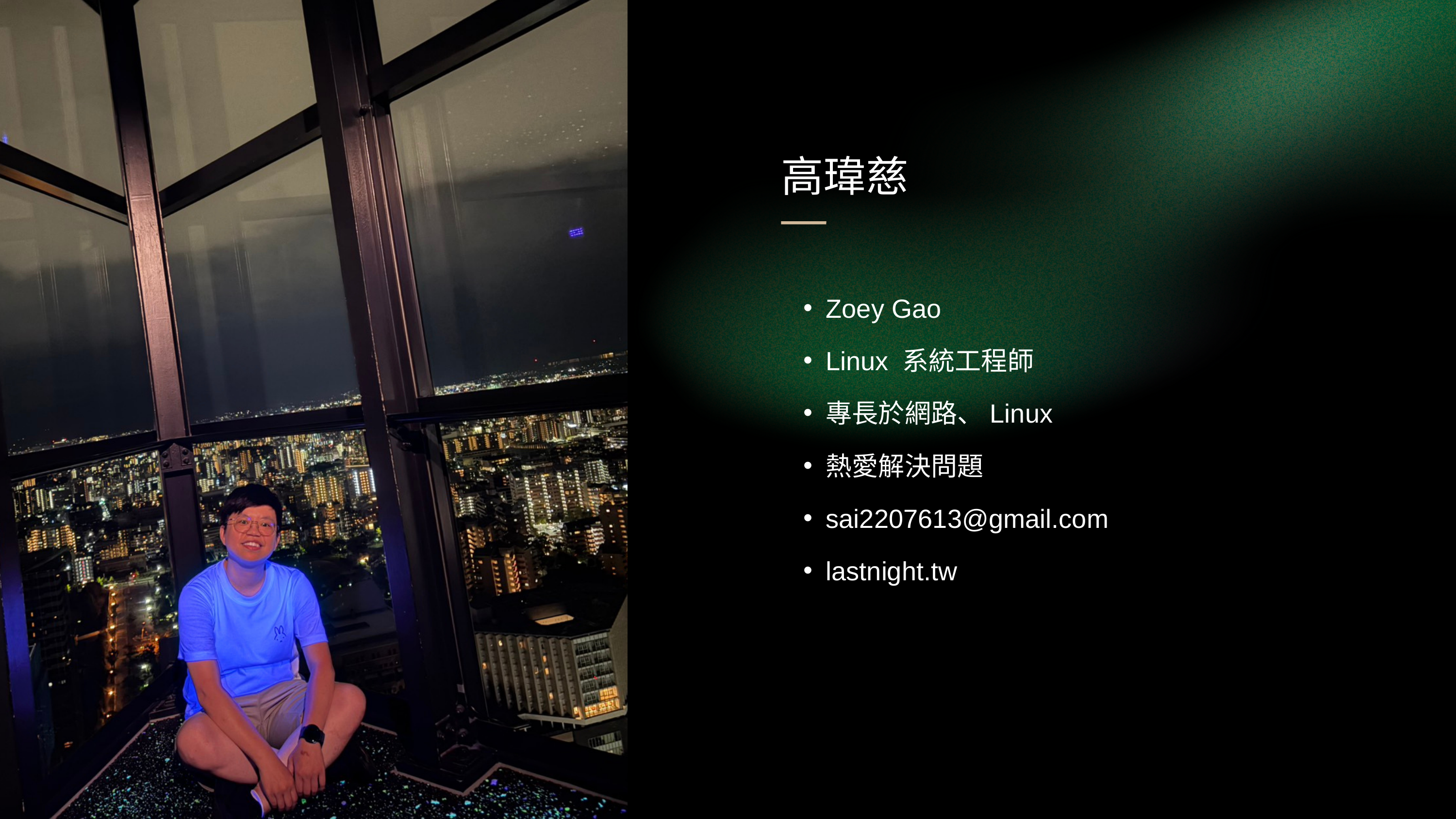

高瑋慈

Zoey Gao
Linux 系統工程師
專長於網路、Linux
熱愛解決問題
sai2207613@gmail.com
lastnight.tw